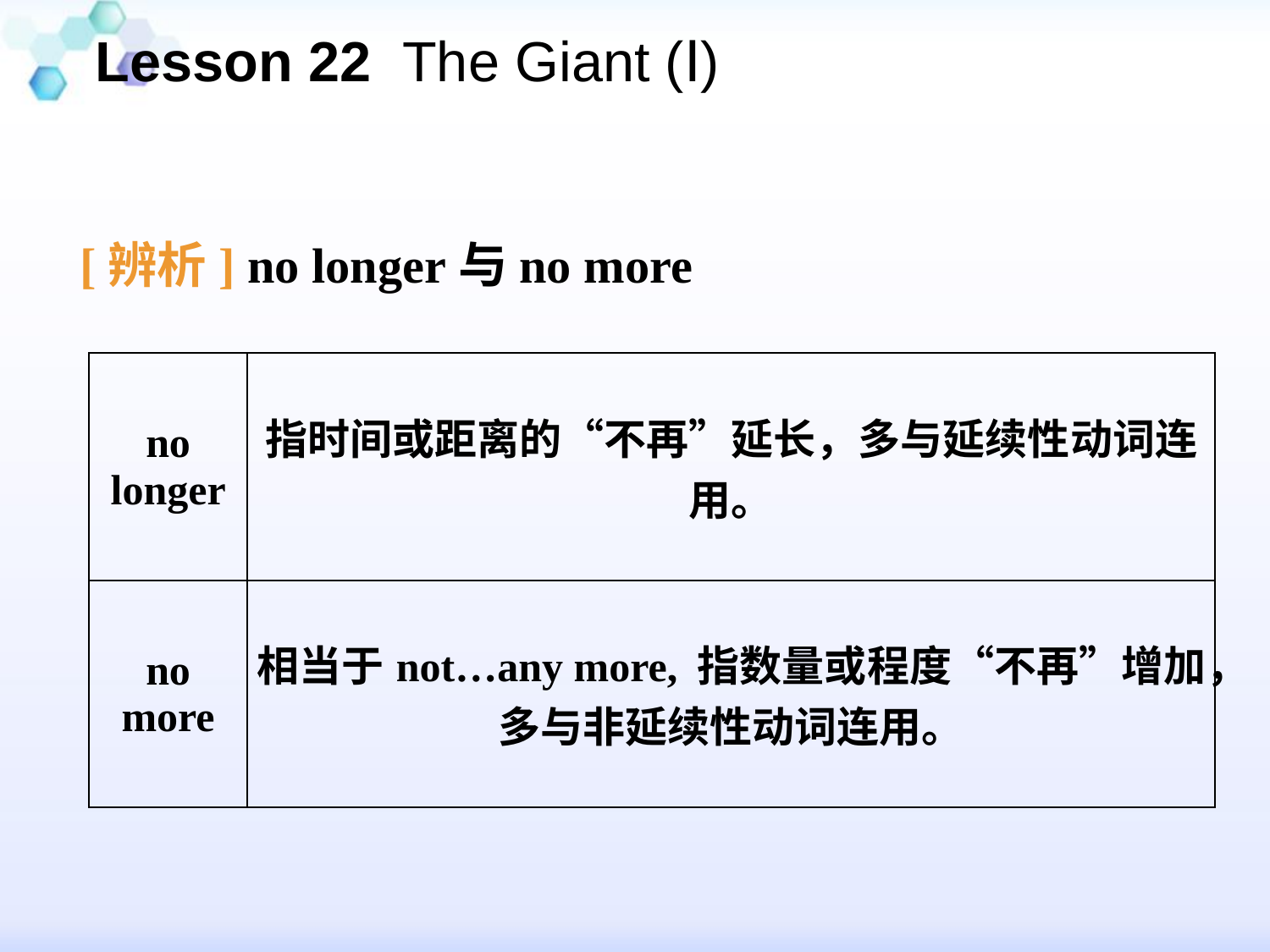

Lesson 22  The Giant (Ⅰ)
#
[辨析] no longer与no more
| no longer | 指时间或距离的“不再”延长，多与延续性动词连用。 |
| --- | --- |
| no more | 相当于not…any more, 指数量或程度“不再”增加，多与非延续性动词连用。 |